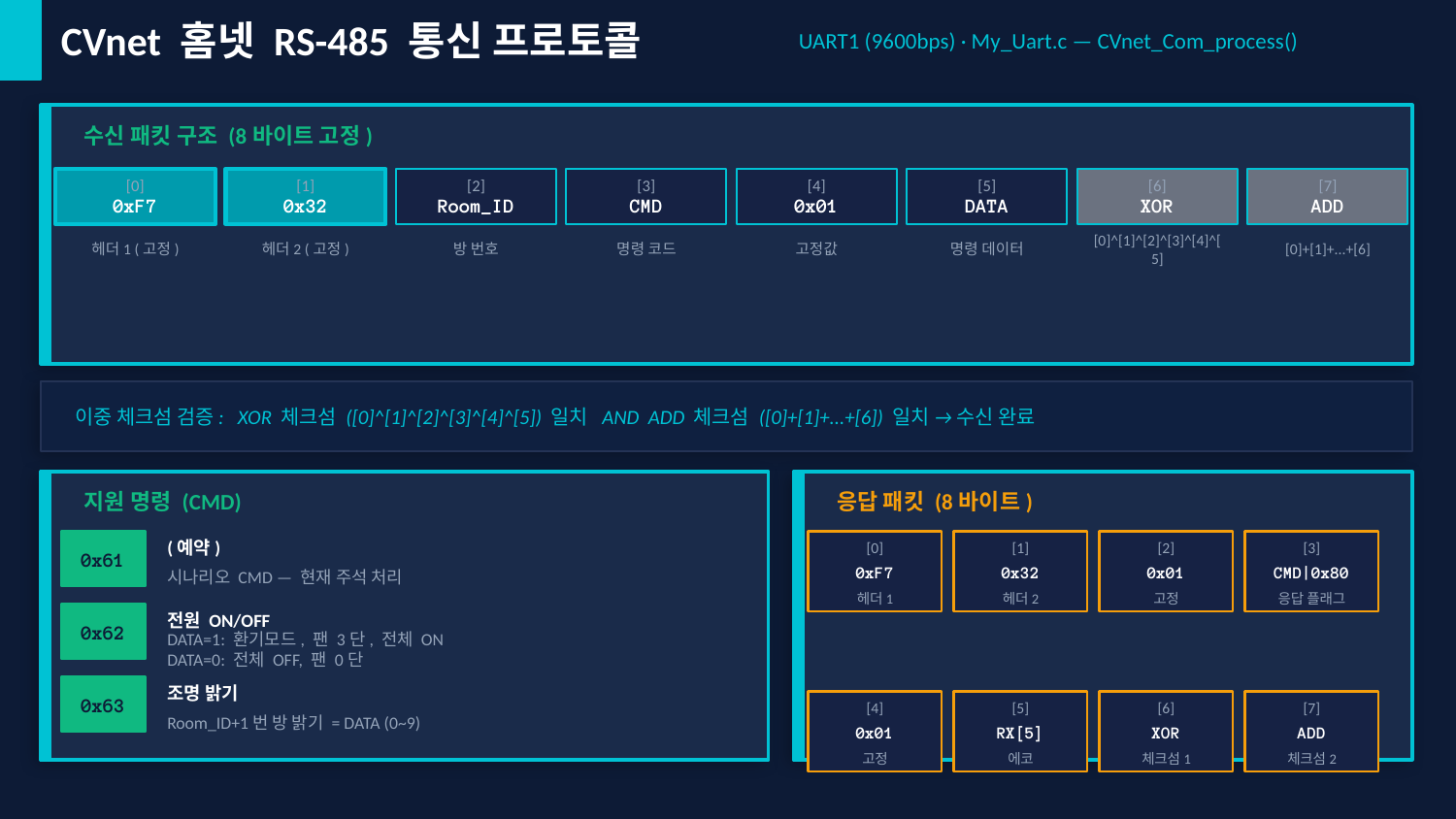

CVnet 홈넷 RS-485 통신 프로토콜
UART1 (9600bps) · My_Uart.c — CVnet_Com_process()

수신 패킷 구조 (8바이트 고정)

[0]

[1]

[2]

[3]

[4]

[5]

[6]

[7]
0xF7
0x32
Room_ID
CMD
0x01
DATA
XOR
ADD
헤더1 (고정)
헤더2 (고정)
방 번호
명령 코드
고정값
명령 데이터
[0]^[1]^[2]^[3]^[4]^[5]
[0]+[1]+...+[6]

이중 체크섬 검증:   XOR 체크섬 ([0]^[1]^[2]^[3]^[4]^[5]) 일치  AND  ADD 체크섬 ([0]+[1]+...+[6]) 일치 → 수신 완료

지원 명령 (CMD)
응답 패킷 (8바이트)

0x61

(예약)
[0]
[1]
[2]
[3]
0xF7
0x32
0x01
CMD|0x80
시나리오 CMD — 현재 주석 처리
헤더1
헤더2
고정
응답 플래그

0x62
전원 ON/OFF
DATA=1: 환기모드, 팬 3단, 전체 ON
DATA=0: 전체 OFF, 팬 0단

0x63
조명 밝기

[4]
[5]
[6]
[7]
Room_ID+1번 방 밝기 = DATA (0~9)
0x01
RX[5]
XOR
ADD
고정
에코
체크섬1
체크섬2